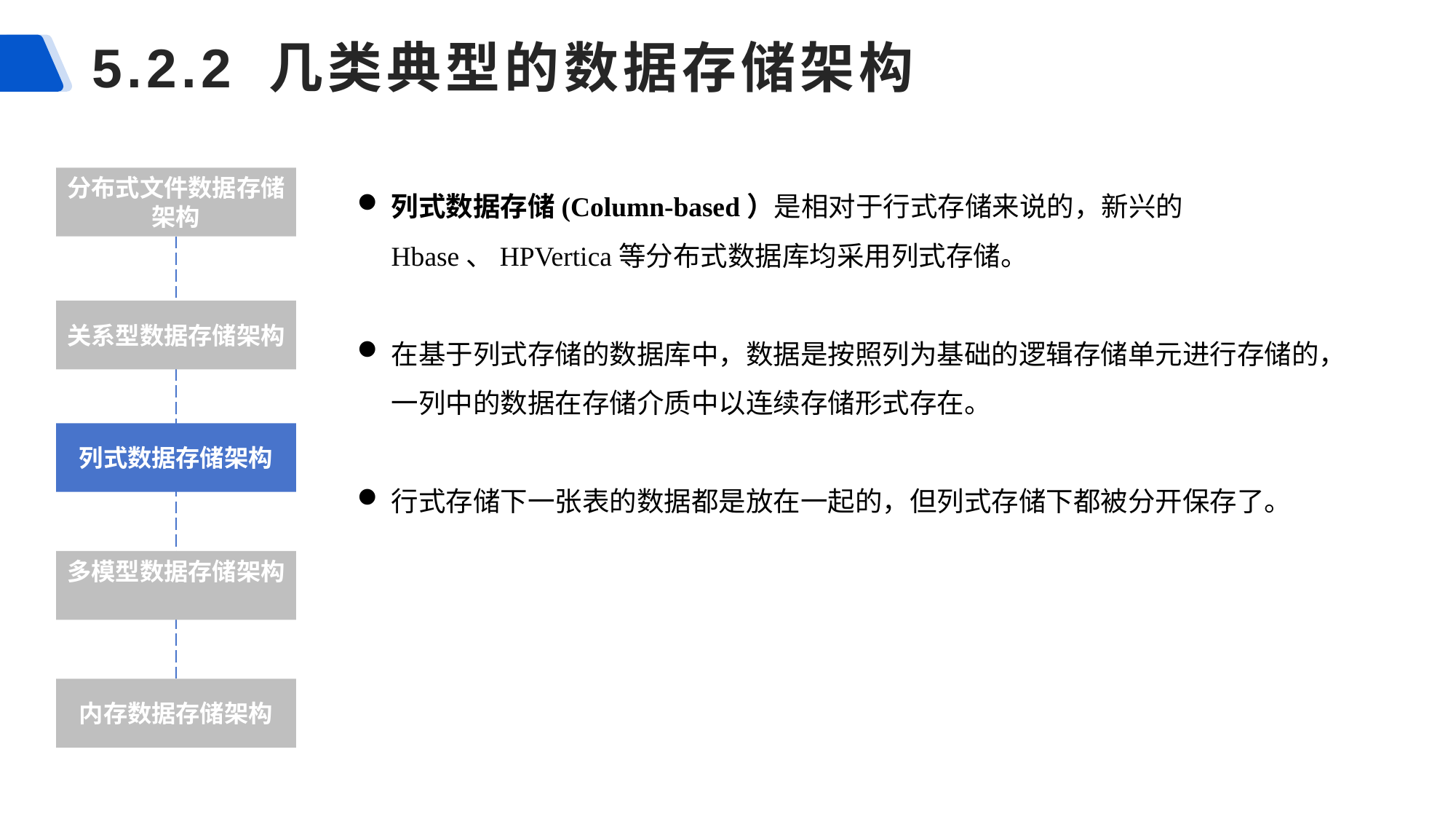

5.2.2 几类典型的数据存储架构
分布式文件数据存储架构
列式数据存储(Column-based）是相对于行式存储来说的，新兴的Hbase、HPVertica等分布式数据库均采用列式存储。

在基于列式存储的数据库中，数据是按照列为基础的逻辑存储单元进行存储的，一列中的数据在存储介质中以连续存储形式存在。

行式存储下一张表的数据都是放在一起的，但列式存储下都被分开保存了。

关系型数据存储架构
列式数据存储架构
多模型数据存储架构
内存数据存储架构